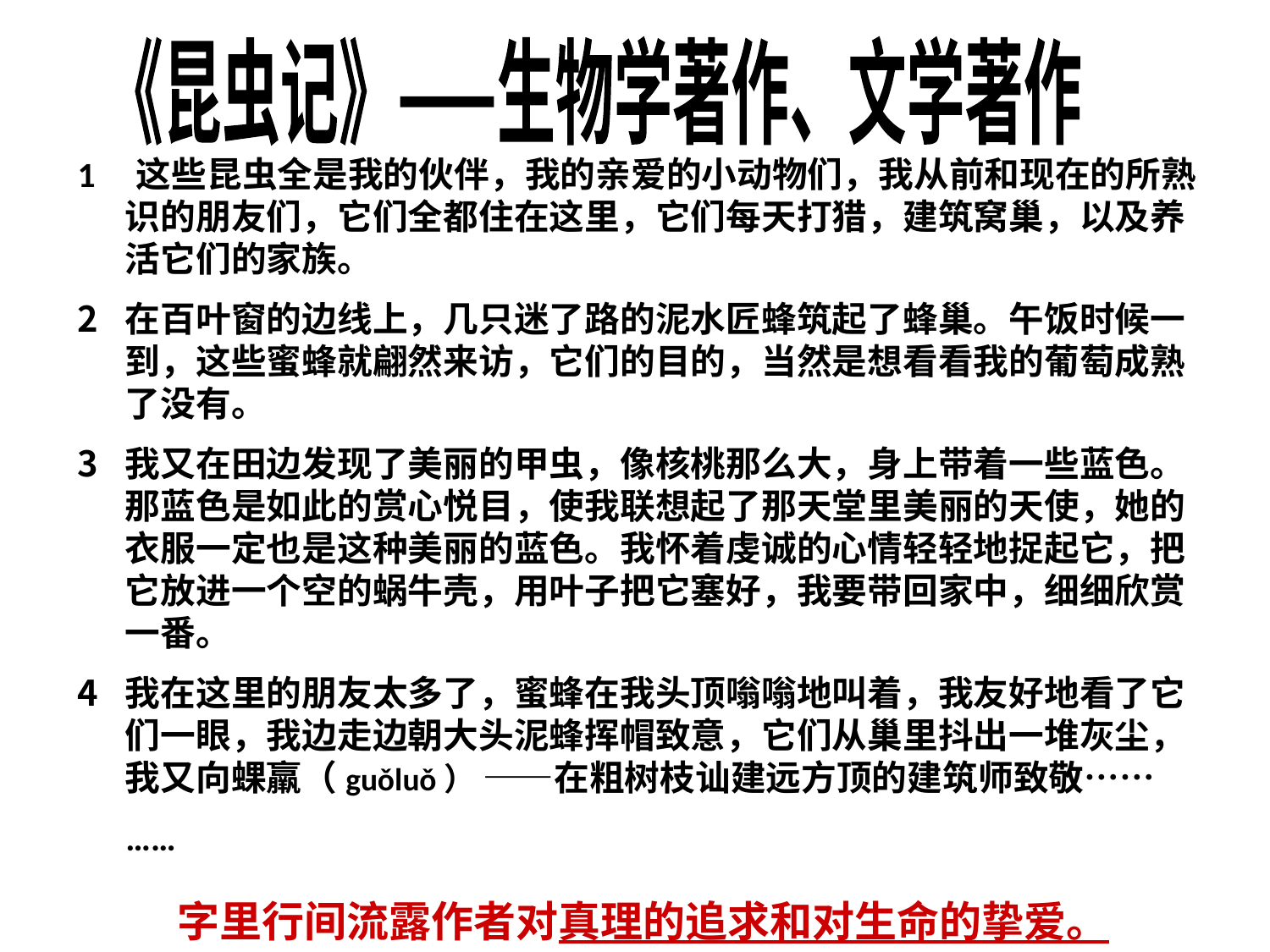

《昆虫记》——生物学著作、文学著作
1    这些昆虫全是我的伙伴，我的亲爱的小动物们，我从前和现在的所熟识的朋友们，它们全都住在这里，它们每天打猎，建筑窝巢，以及养活它们的家族。
在百叶窗的边线上，几只迷了路的泥水匠蜂筑起了蜂巢。午饭时候一到，这些蜜蜂就翩然来访，它们的目的，当然是想看看我的葡萄成熟了没有。
我又在田边发现了美丽的甲虫，像核桃那么大，身上带着一些蓝色。那蓝色是如此的赏心悦目，使我联想起了那天堂里美丽的天使，她的衣服一定也是这种美丽的蓝色。我怀着虔诚的心情轻轻地捉起它，把它放进一个空的蜗牛壳，用叶子把它塞好，我要带回家中，细细欣赏一番。
我在这里的朋友太多了，蜜蜂在我头顶嗡嗡地叫着，我友好地看了它们一眼，我边走边朝大头泥蜂挥帽致意，它们从巢里抖出一堆灰尘，我又向蜾羸（guǒluǒ） ——在粗树枝讪建远方顶的建筑师致敬……
      ……
字里行间流露作者对真理的追求和对生命的挚爱。